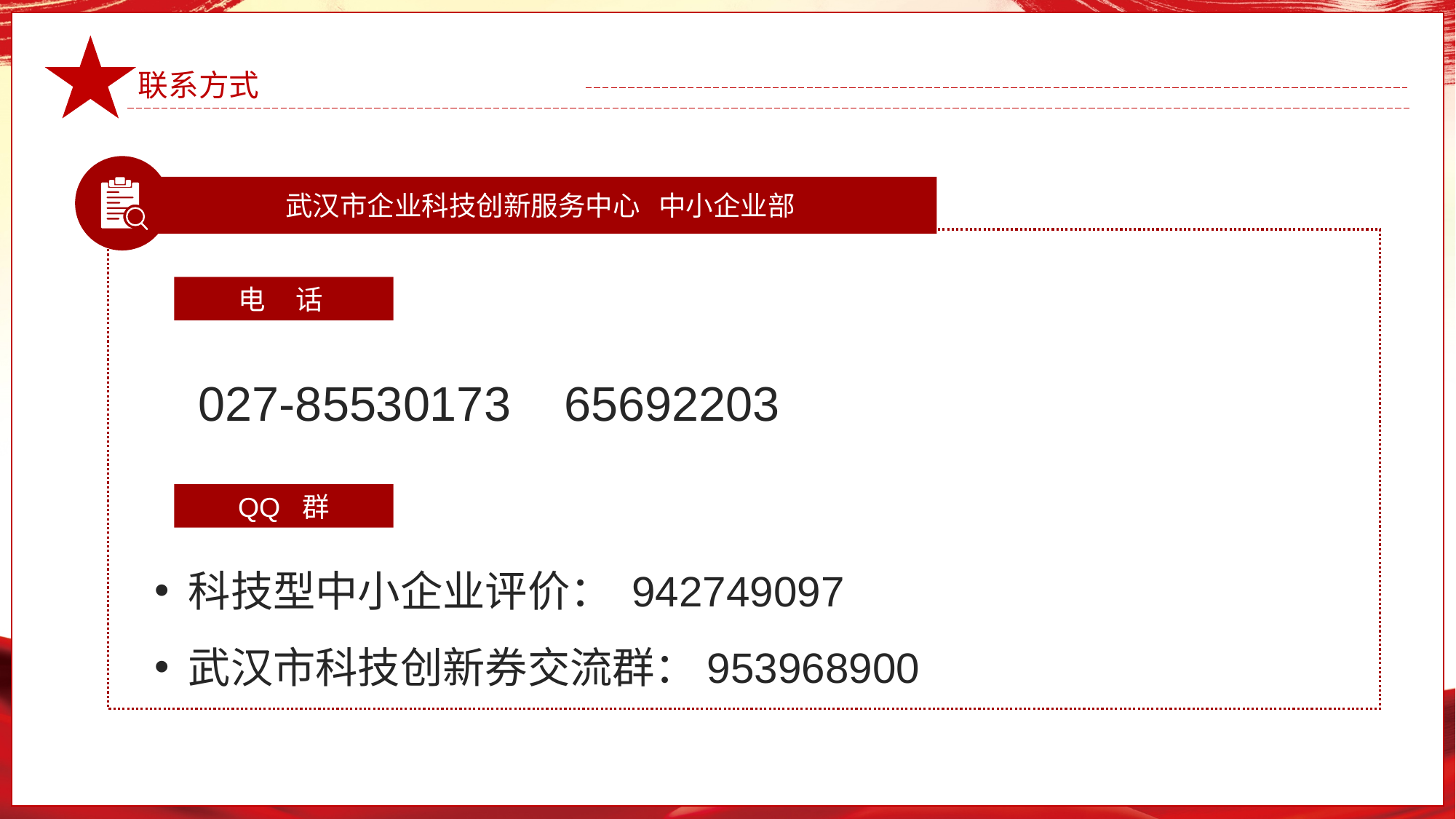

联系方式

武汉市企业科技创新服务中心   中小企业部

027-85530173    65692203
科技型中小企业评价： 942749097
武汉市科技创新券交流群：953968900

电     话
QQ  群